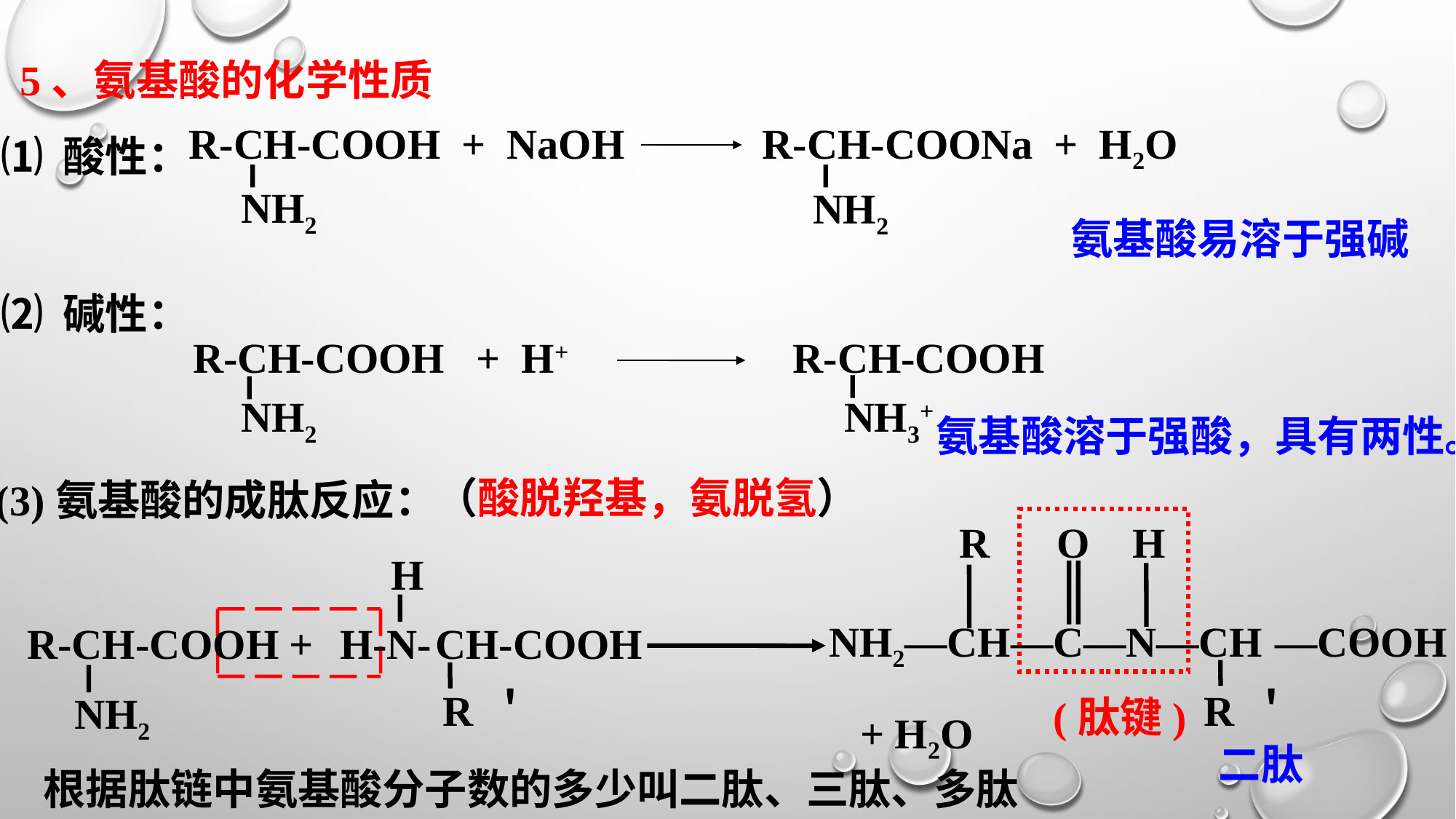

5、氨基酸的化学性质
    R-CH-COOH  +  NaOH

NH2

    R-CH-COONa  +  H2O

NH2
⑴ 酸性：

氨基酸易溶于强碱
⑵ 碱性：
    R-CH-COOH

NH3+
    R-CH-COOH   +  H+

NH2

氨基酸溶于强酸，具有两性。
（酸脱羟基，氨脱氢）
(3)氨基酸的成肽反应：

R        O    H

NH2—CH—C—N—CH  —COOH

R ＇
H
 H-N-
  CH-COOH
R ＇

     R-CH-COOH +
NH2

(肽键)
+ H2O
二肽
根据肽链中氨基酸分子数的多少叫二肽、三肽、多肽